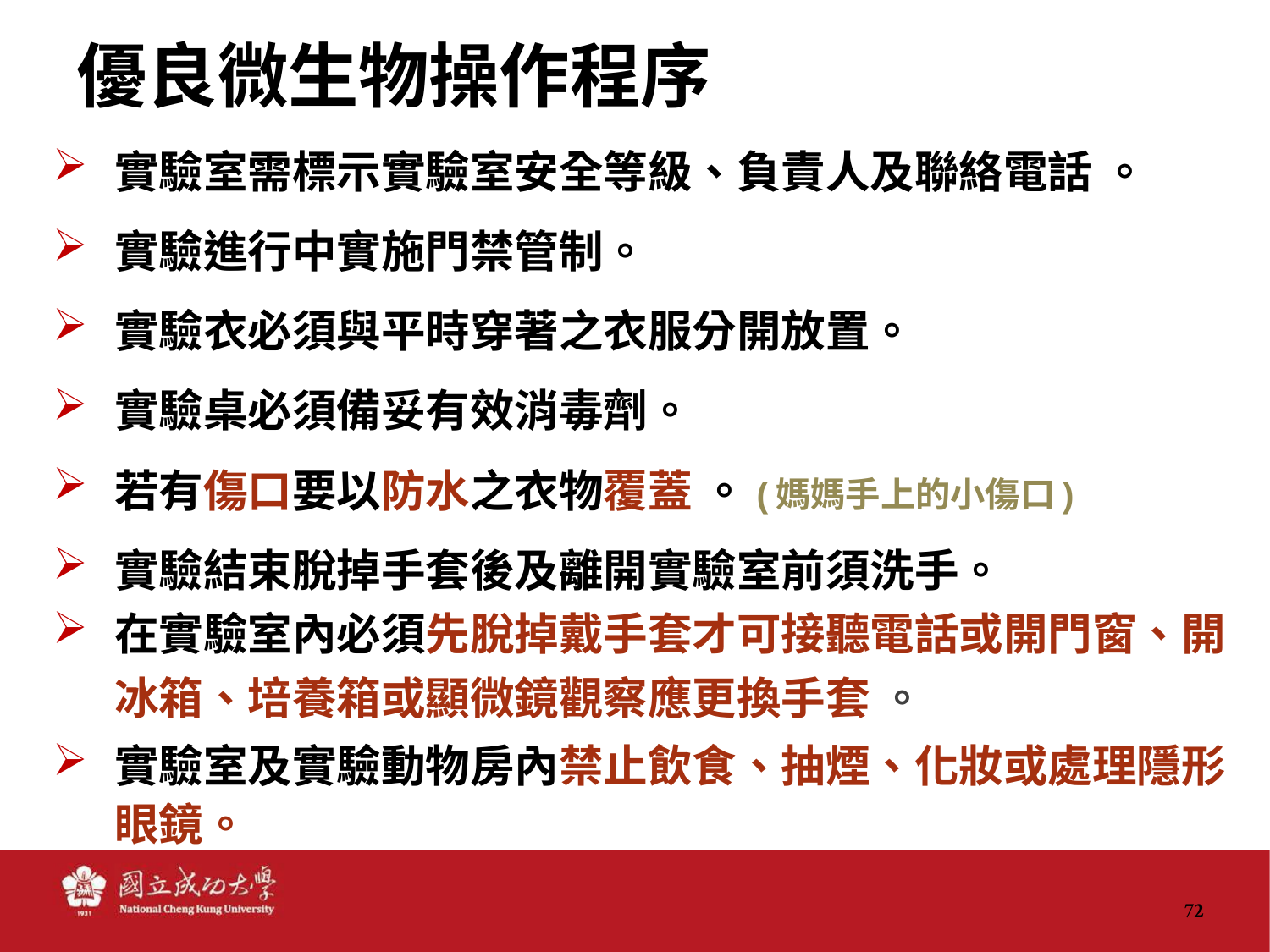

# 優良微生物操作程序
實驗室需標示實驗室安全等級、負責人及聯絡電話 。
實驗進行中實施門禁管制。
實驗衣必須與平時穿著之衣服分開放置。
實驗桌必須備妥有效消毒劑。
若有傷口要以防水之衣物覆蓋 。(媽媽手上的小傷口)
實驗結束脫掉手套後及離開實驗室前須洗手。
在實驗室內必須先脫掉戴手套才可接聽電話或開門窗、開冰箱、培養箱或顯微鏡觀察應更換手套 。
實驗室及實驗動物房內禁止飲食、抽煙、化妝或處理隱形眼鏡。

72